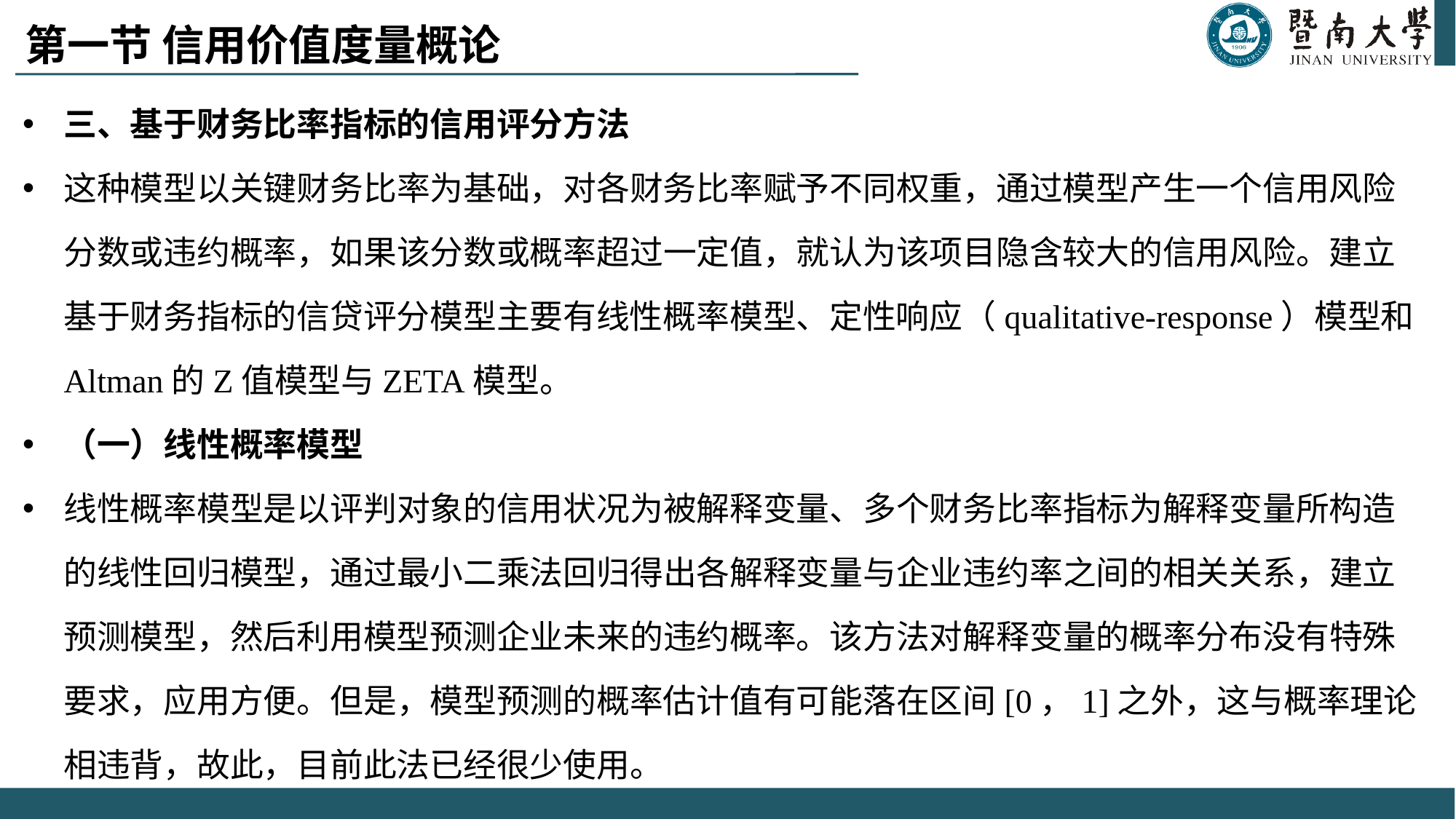

# 第一节 信用价值度量概论
三、基于财务比率指标的信用评分方法
这种模型以关键财务比率为基础，对各财务比率赋予不同权重，通过模型产生一个信用风险分数或违约概率，如果该分数或概率超过一定值，就认为该项目隐含较大的信用风险。建立基于财务指标的信贷评分模型主要有线性概率模型、定性响应（qualitative-response）模型和Altman的Z值模型与ZETA模型。
（一）线性概率模型
线性概率模型是以评判对象的信用状况为被解释变量、多个财务比率指标为解释变量所构造的线性回归模型，通过最小二乘法回归得出各解释变量与企业违约率之间的相关关系，建立预测模型，然后利用模型预测企业未来的违约概率。该方法对解释变量的概率分布没有特殊要求，应用方便。但是，模型预测的概率估计值有可能落在区间[0，1]之外，这与概率理论相违背，故此，目前此法已经很少使用。